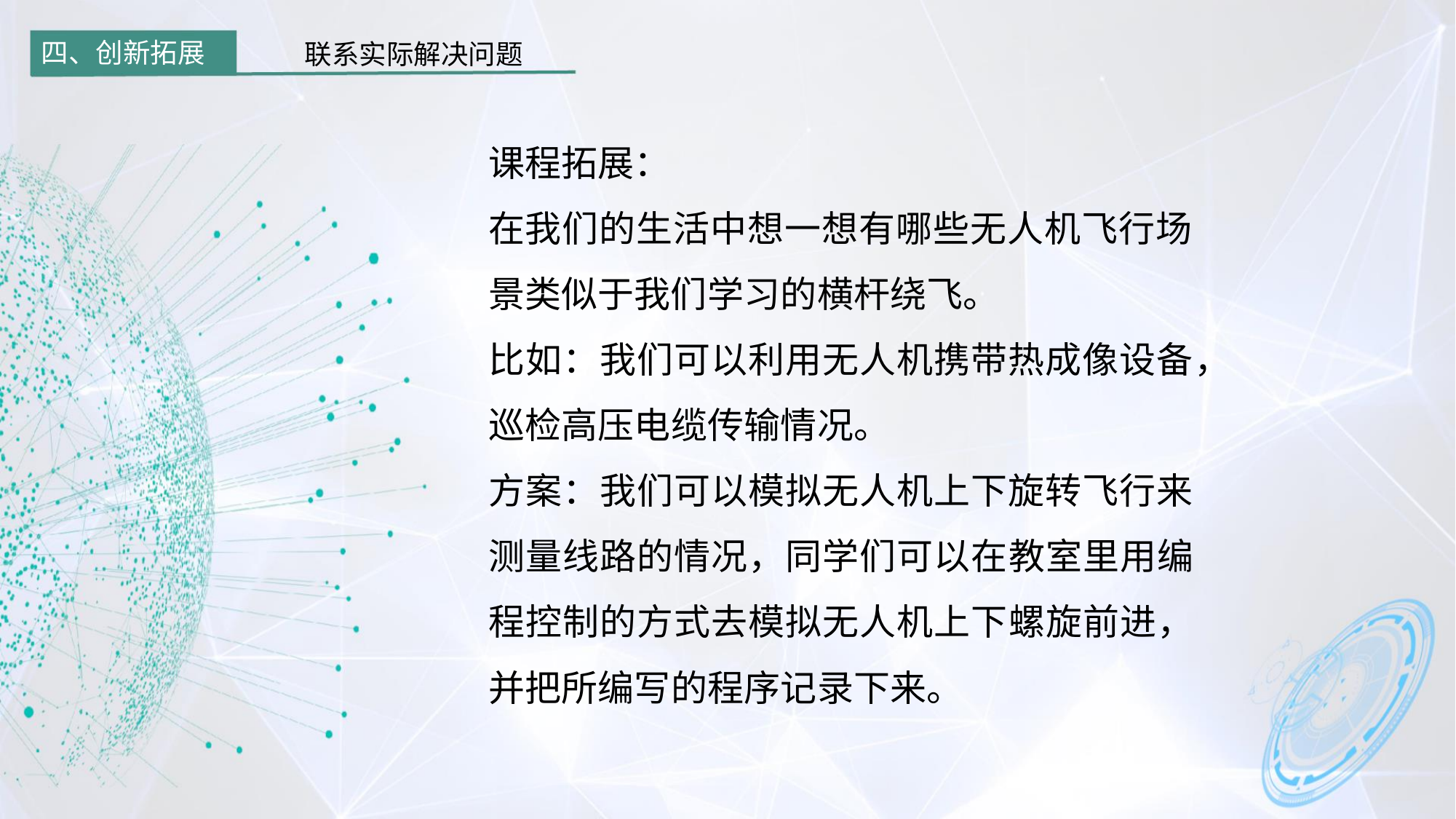

联系实际解决问题
四、创新拓展
课程拓展：
在我们的生活中想一想有哪些无人机飞行场
景类似于我们学习的横杆绕飞。
比如：我们可以利用无人机携带热成像设备，
巡检高压电缆传输情况。
方案：我们可以模拟无人机上下旋转飞行来
测量线路的情况，同学们可以在教室里用编
程控制的方式去模拟无人机上下螺旋前进，
并把所编写的程序记录下来。